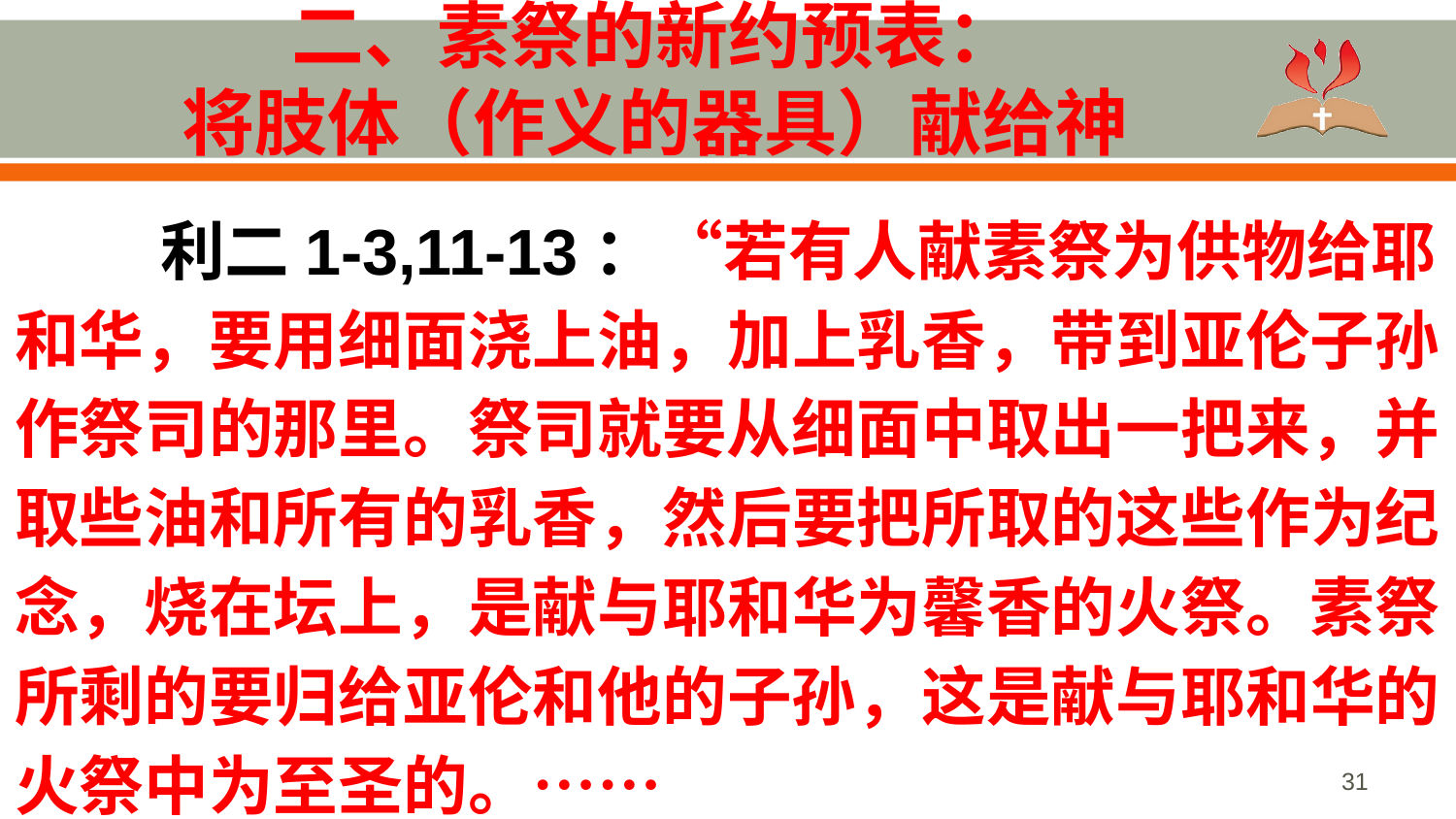

# 二、素祭的新约预表： 将肢体（作义的器具）献给神
	利二1-3,11-13：“若有人献素祭为供物给耶和华，要用细面浇上油，加上乳香，带到亚伦子孙作祭司的那里。祭司就要从细面中取出一把来，并取些油和所有的乳香，然后要把所取的这些作为纪念，烧在坛上，是献与耶和华为馨香的火祭。素祭所剩的要归给亚伦和他的子孙，这是献与耶和华的火祭中为至圣的。……

31